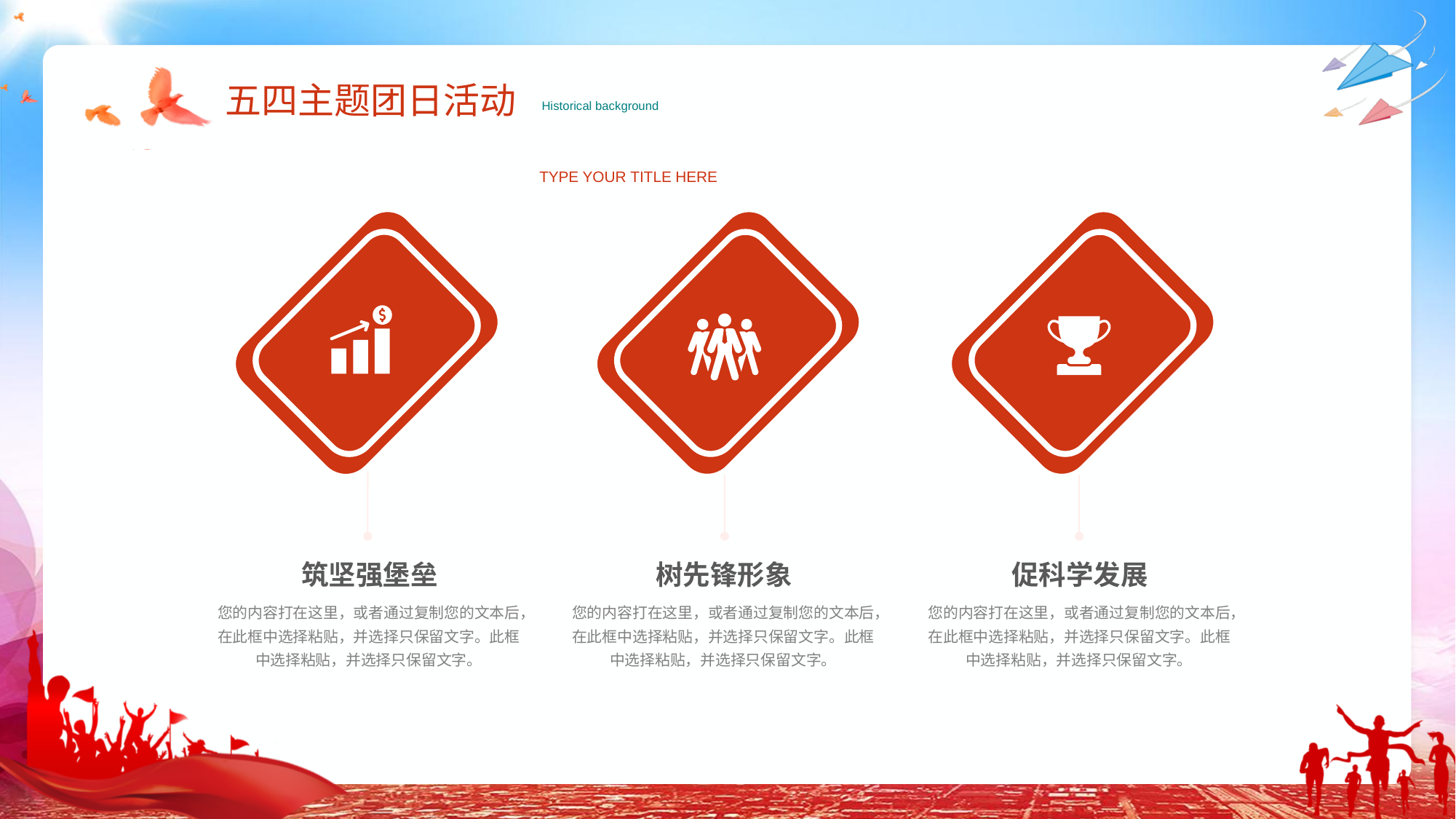

五四主题团日活动
Historical background
TYPE YOUR TITLE HERE

筑坚强堡垒
您的内容打在这里，或者通过复制您的文本后，在此框中选择粘贴，并选择只保留文字。此框中选择粘贴，并选择只保留文字。

树先锋形象
您的内容打在这里，或者通过复制您的文本后，在此框中选择粘贴，并选择只保留文字。此框中选择粘贴，并选择只保留文字。

促科学发展
您的内容打在这里，或者通过复制您的文本后，在此框中选择粘贴，并选择只保留文字。此框中选择粘贴，并选择只保留文字。